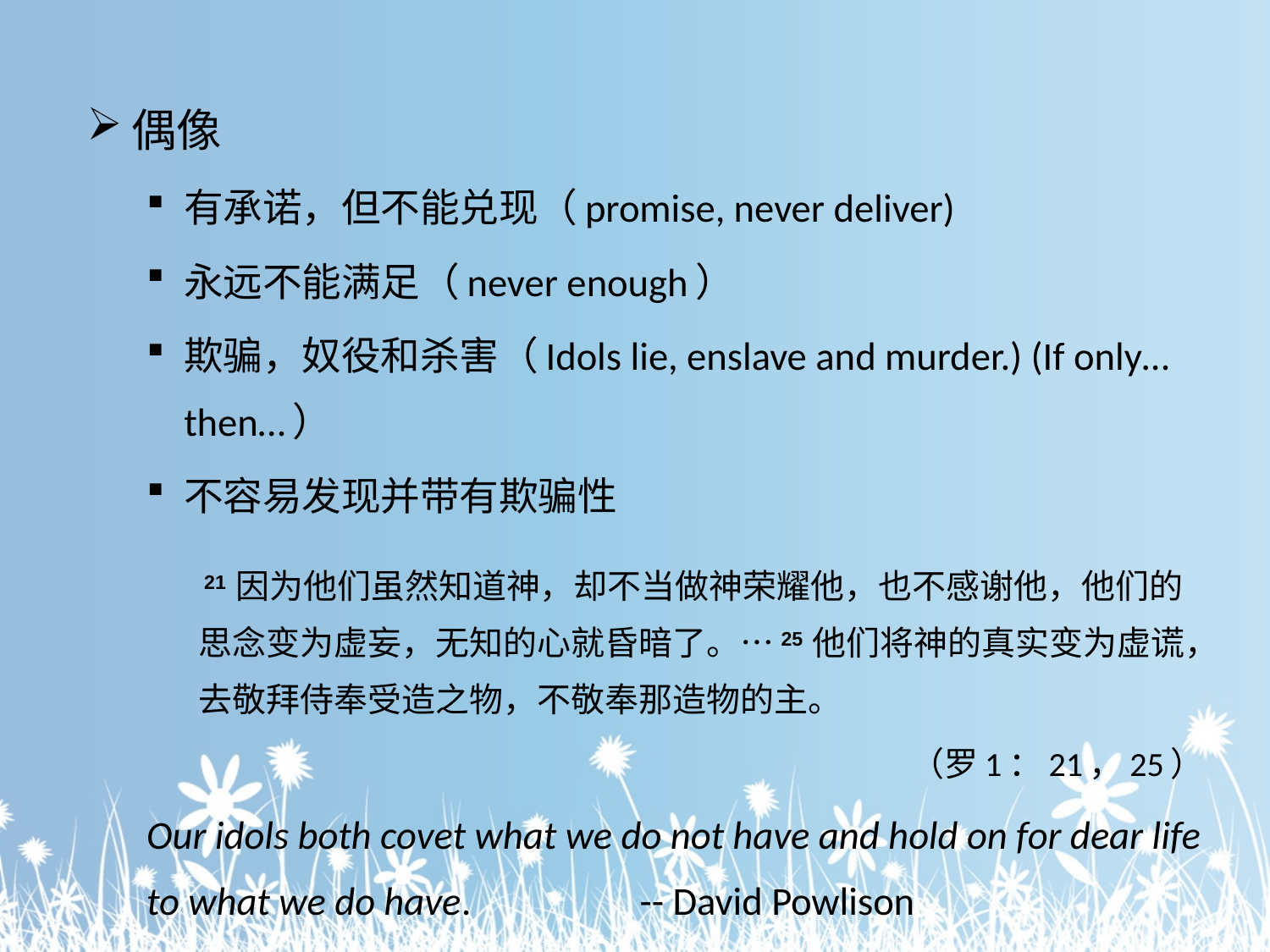

偶像
有承诺，但不能兑现（promise, never deliver)
永远不能满足（never enough）
欺骗，奴役和杀害（Idols lie, enslave and murder.) (If only… then…）
不容易发现并带有欺骗性

 21 因为他们虽然知道神，却不当做神荣耀他，也不感谢他，他们的思念变为虚妄，无知的心就昏暗了。…25 他们将神的真实变为虚谎，去敬拜侍奉受造之物，不敬奉那造物的主。
（罗1：21，25）
Our idols both covet what we do not have and hold on for dear life to what we do have.                   -- David Powlison